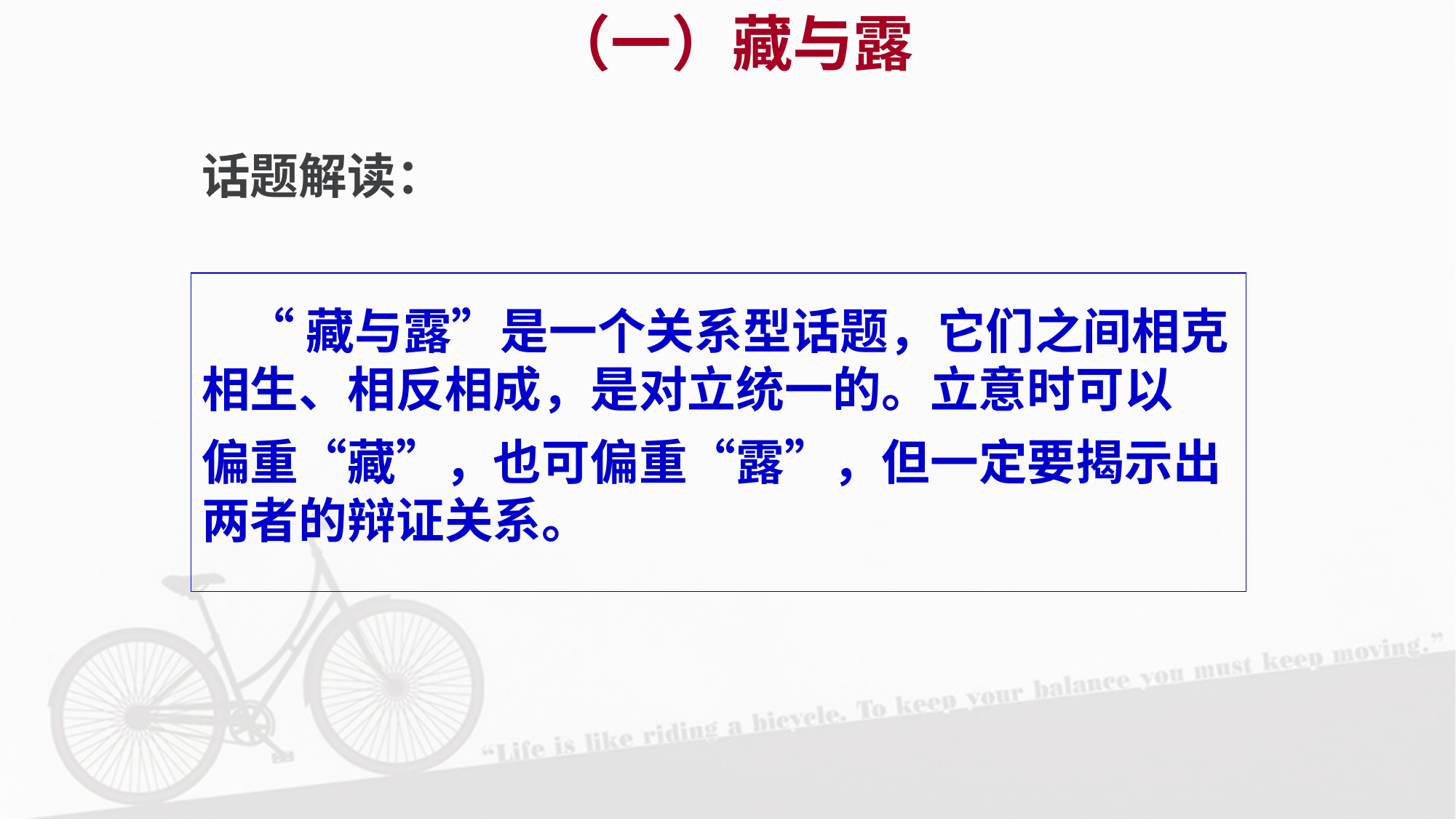

（一）藏与露
话题解读：

    “藏与露”是一个关系型话题，它们之间相克相生、相反相成，是对立统一的。立意时可以
偏重“藏”，也可偏重“露”，但一定要揭示出两者的辩证关系。